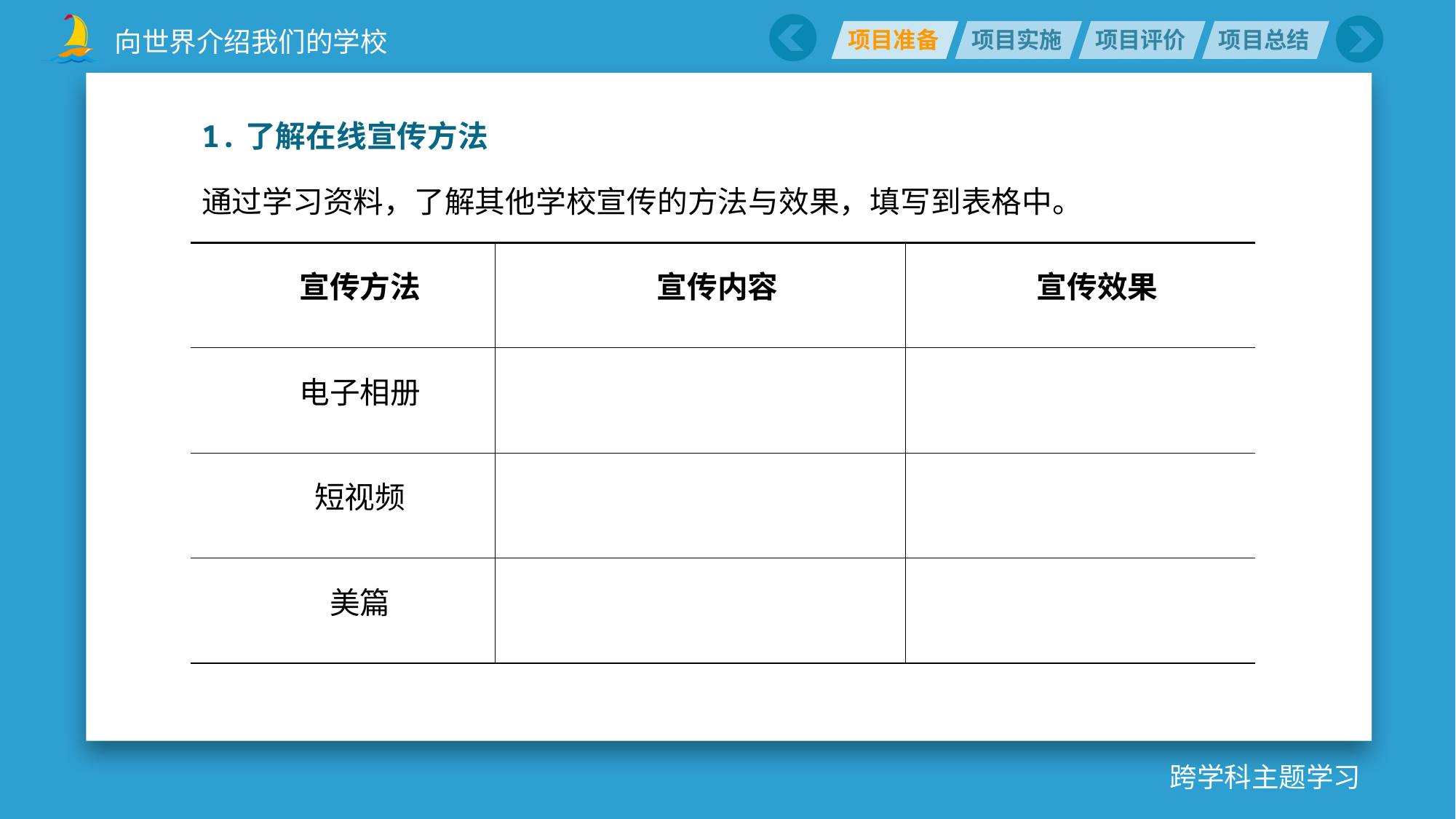

1.了解在线宣传方法
通过学习资料，了解其他学校宣传的方法与效果，填写到表格中。
| 宣传方法 | 宣传内容 | 宣传效果 |
| --- | --- | --- |
| 电子相册 |  |  |
| 短视频 |  |  |
| 美篇 |  |  |